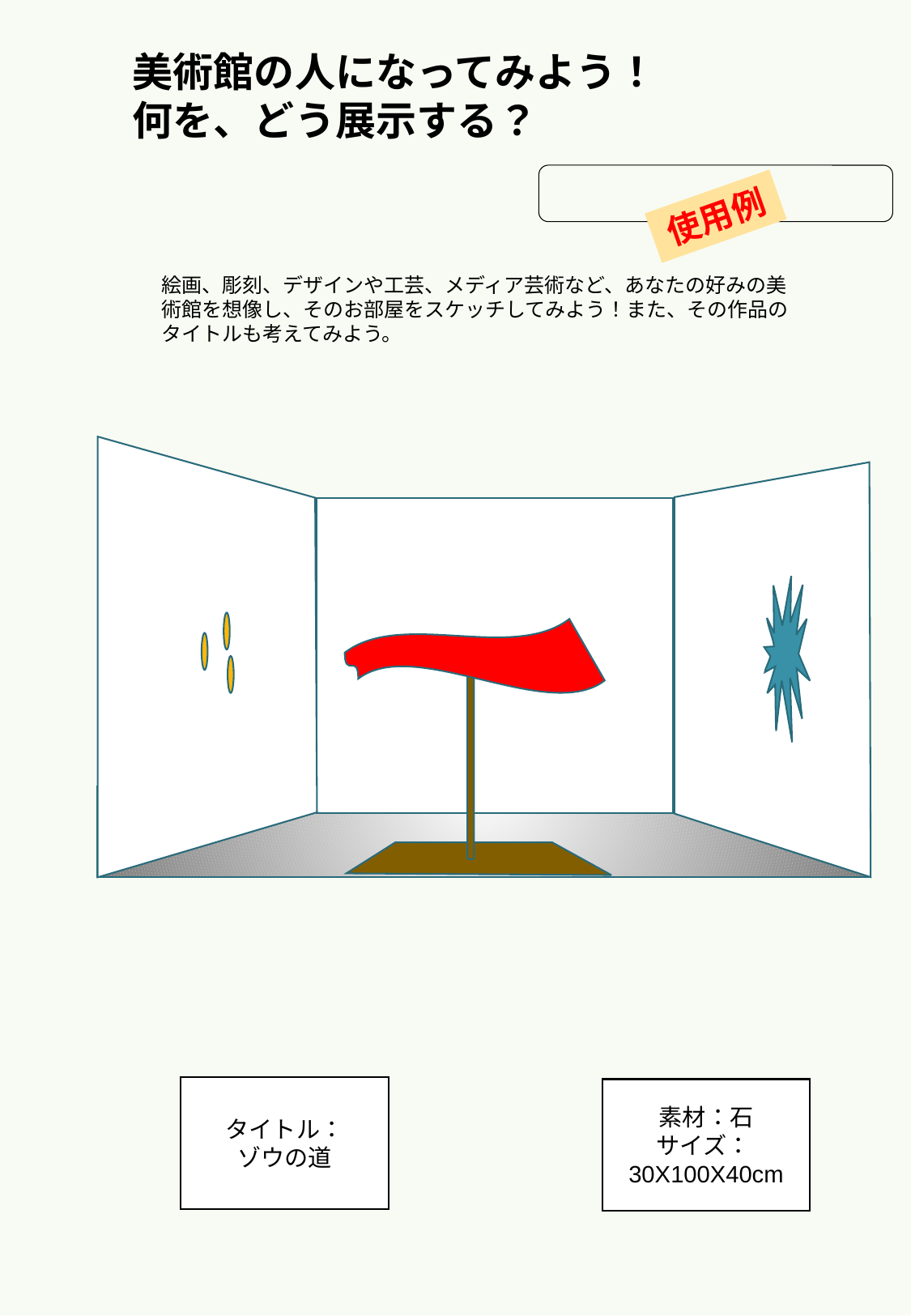

美術館の人になってみよう！
何を、どう展示する？

使用例
絵画、彫刻、デザインや工芸、メディア芸術など、あなたの好みの美術館を想像し、そのお部屋をスケッチしてみよう！また、その作品のタイトルも考えてみよう。

タイトル：
ゾウの道
素材：石
サイズ：30X100X40cm